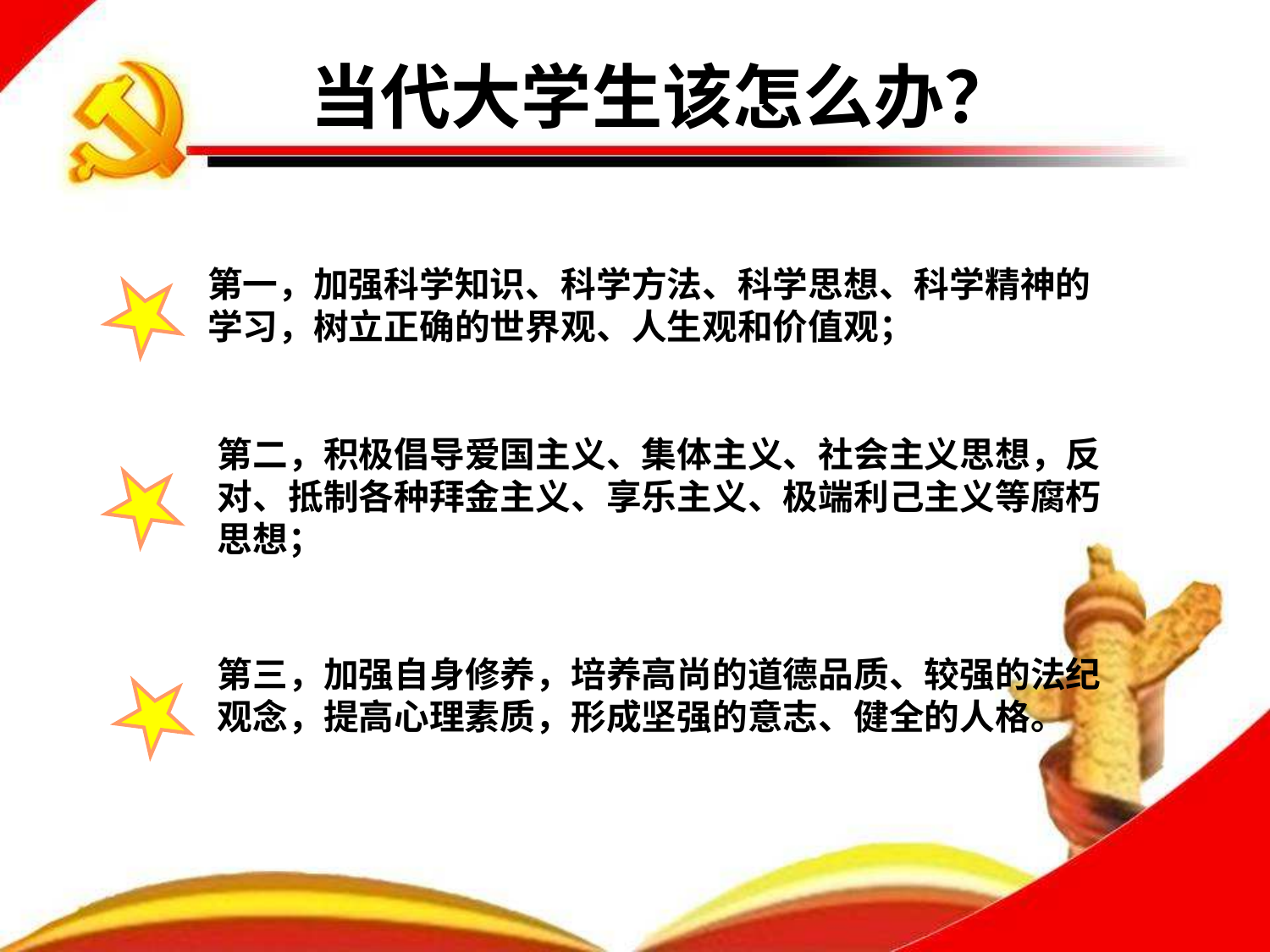

当代大学生该怎么办？

第一，加强科学知识、科学方法、科学思想、科学精神的学习，树立正确的世界观、人生观和价值观；

第二，积极倡导爱国主义、集体主义、社会主义思想，反对、抵制各种拜金主义、享乐主义、极端利己主义等腐朽思想；

第三，加强自身修养，培养高尚的道德品质、较强的法纪观念，提高心理素质，形成坚强的意志、健全的人格。